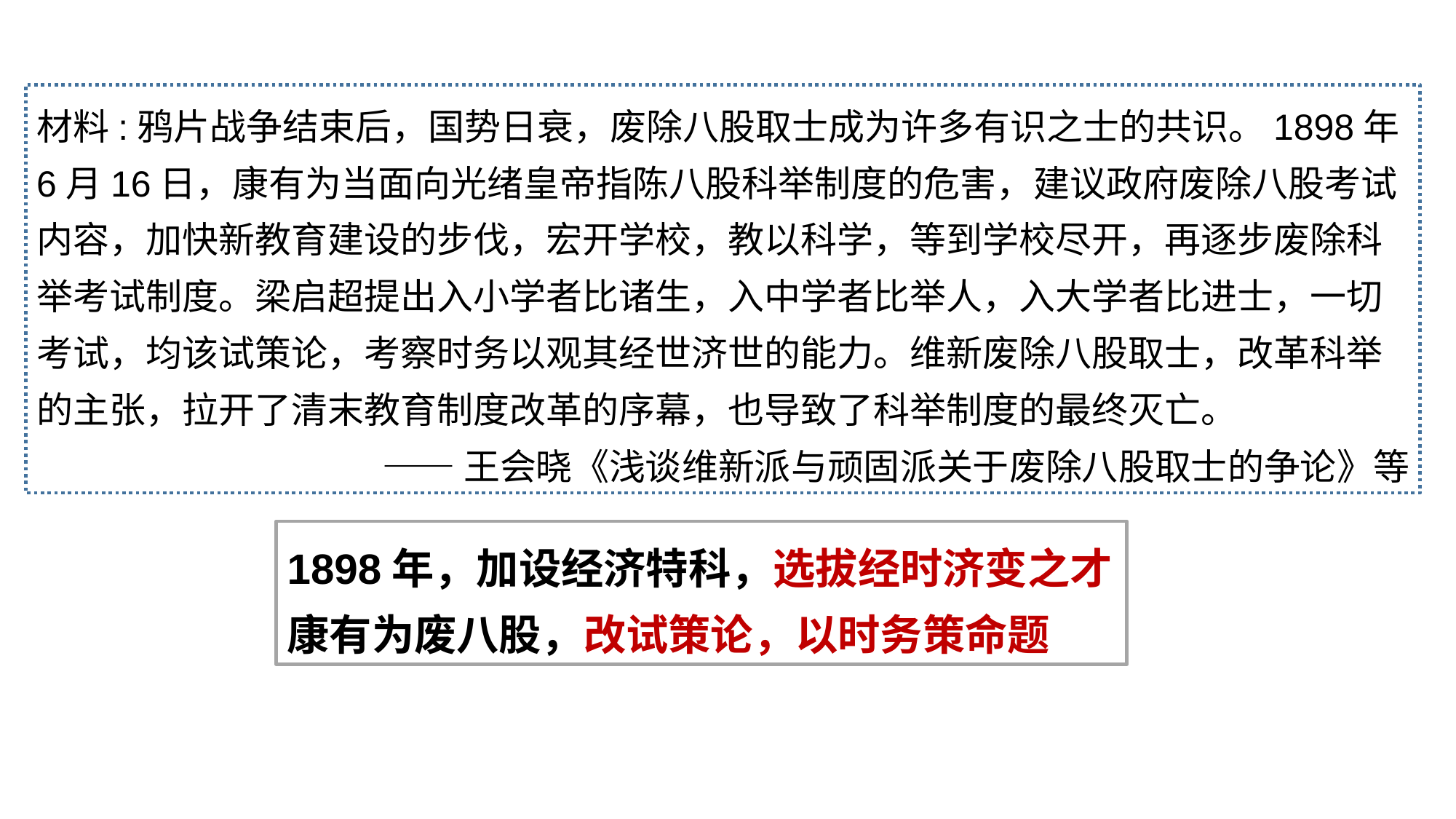

材料:鸦片战争结束后，国势日衰，废除八股取士成为许多有识之士的共识。1898年6月16日，康有为当面向光绪皇帝指陈八股科举制度的危害，建议政府废除八股考试内容，加快新教育建设的步伐，宏开学校，教以科学，等到学校尽开，再逐步废除科举考试制度。梁启超提出入小学者比诸生，入中学者比举人，入大学者比进士，一切考试，均该试策论，考察时务以观其经世济世的能力。维新废除八股取士，改革科举的主张，拉开了清末教育制度改革的序幕，也导致了科举制度的最终灭亡。
——王会晓《浅谈维新派与顽固派关于废除八股取士的争论》等
1898年，加设经济特科，选拔经时济变之才
康有为废八股，改试策论，以时务策命题